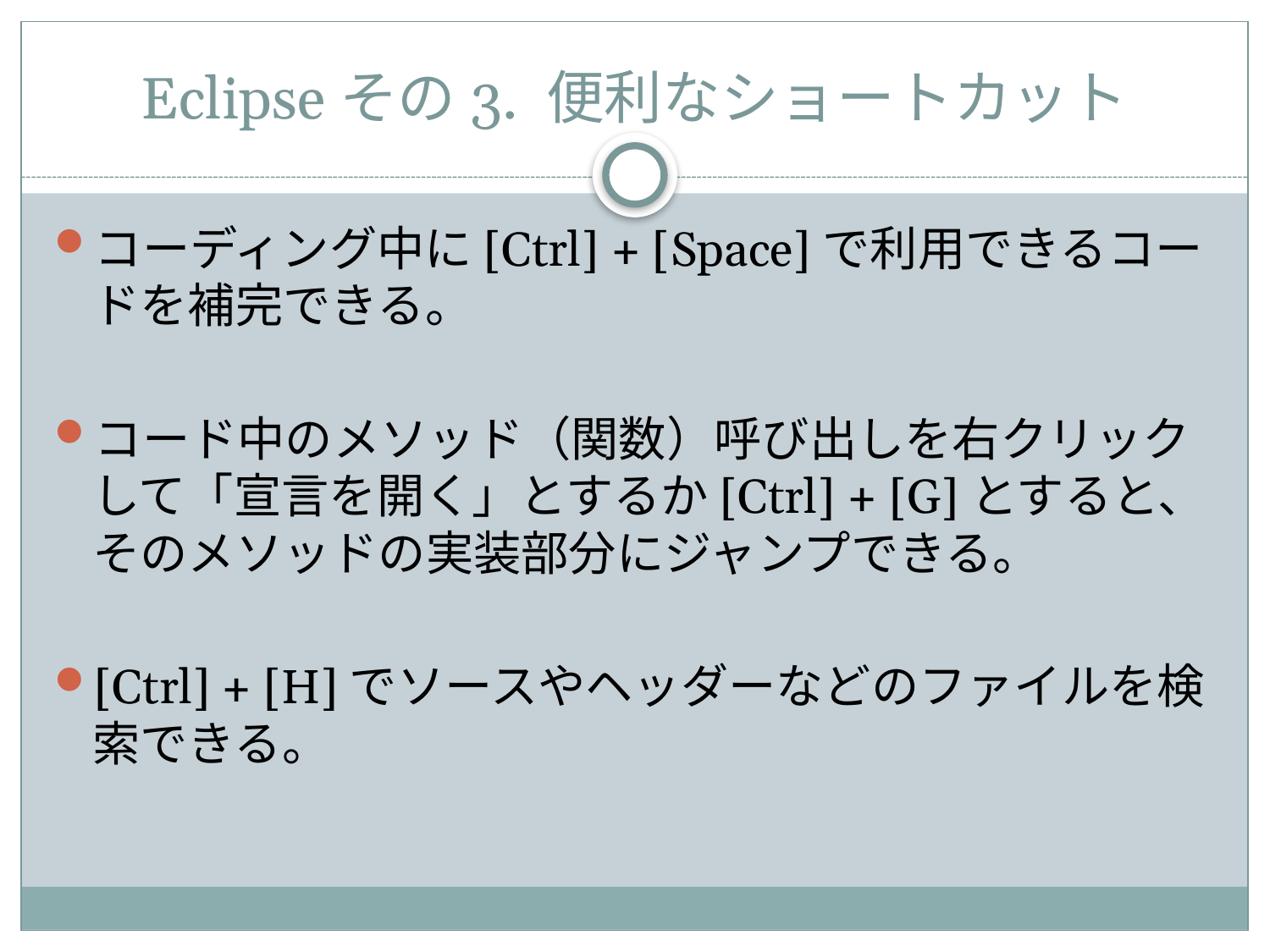

# Eclipseその3. 便利なショートカット
コーディング中に[Ctrl] + [Space]で利用できるコードを補完できる。

コード中のメソッド（関数）呼び出しを右クリックして「宣言を開く」とするか[Ctrl] + [G]とすると、そのメソッドの実装部分にジャンプできる。

[Ctrl] + [H]でソースやヘッダーなどのファイルを検索できる。